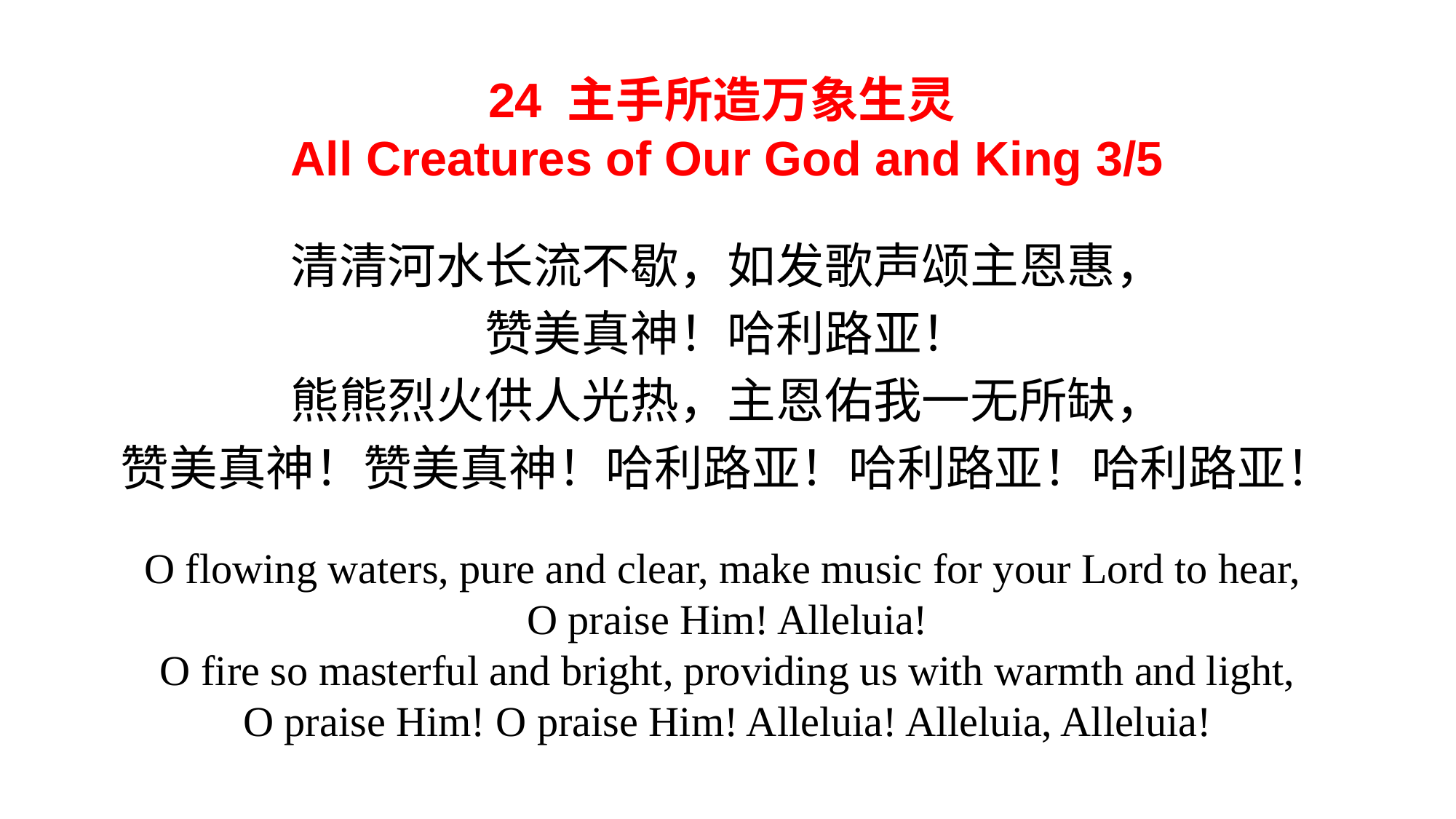

24 主手所造万象生灵
All Creatures of Our God and King 3/5
清清河水长流不歇，如发歌声颂主恩惠，
赞美真神！哈利路亚！
熊熊烈火供人光热，主恩佑我一无所缺，
赞美真神！赞美真神！哈利路亚！哈利路亚！哈利路亚！

O flowing waters, pure and clear, make music for your Lord to hear,
O praise Him! Alleluia!
O fire so masterful and bright, providing us with warmth and light,
O praise Him! O praise Him! Alleluia! Alleluia, Alleluia!